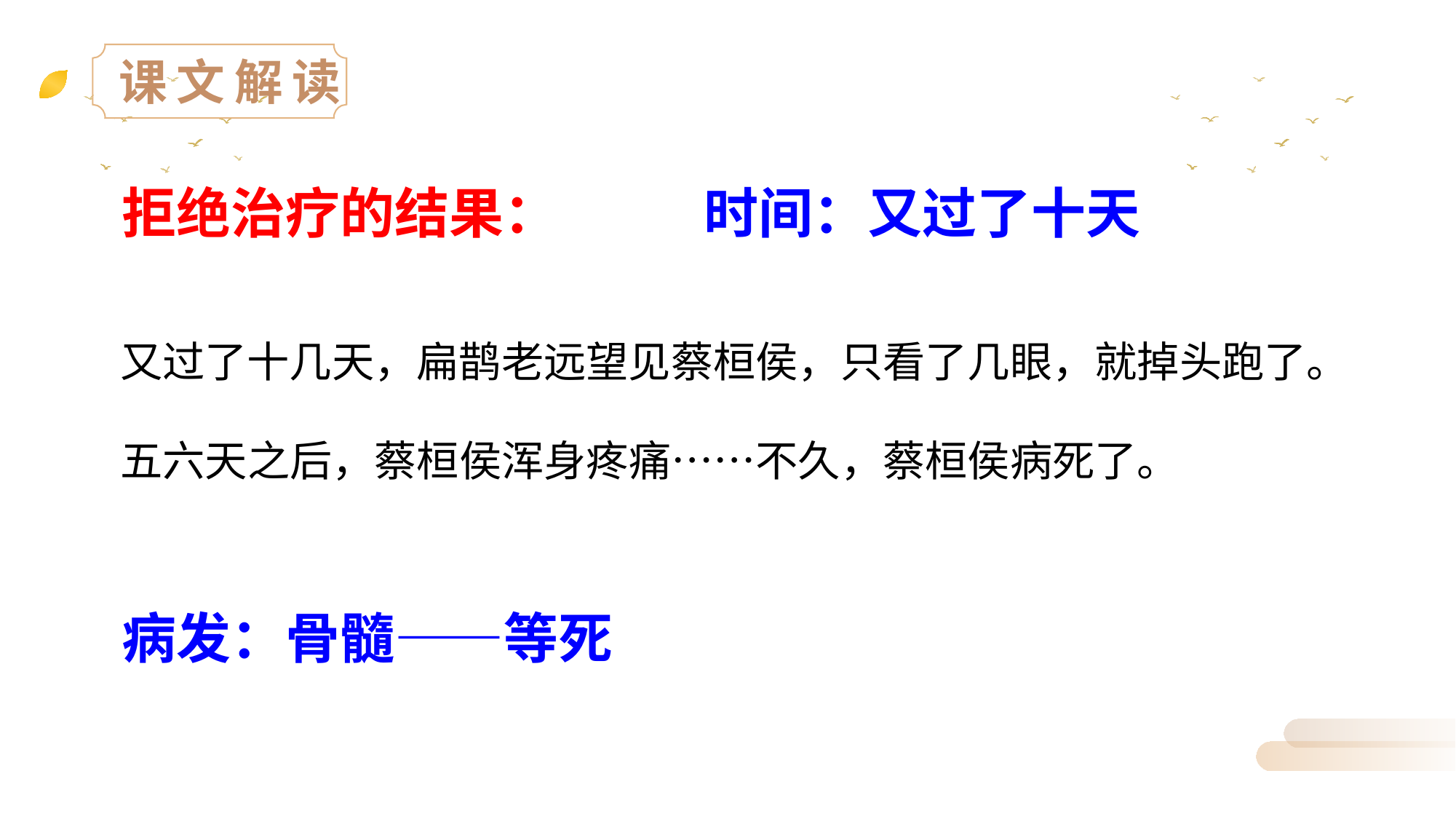

课文解读
拒绝治疗的结果：
时间：又过了十天
    又过了十几天，扁鹊老远望见蔡桓侯，只看了几眼，就掉头跑了。
    五六天之后，蔡桓侯浑身疼痛……不久，蔡桓侯病死了。
病发：骨髓——等死